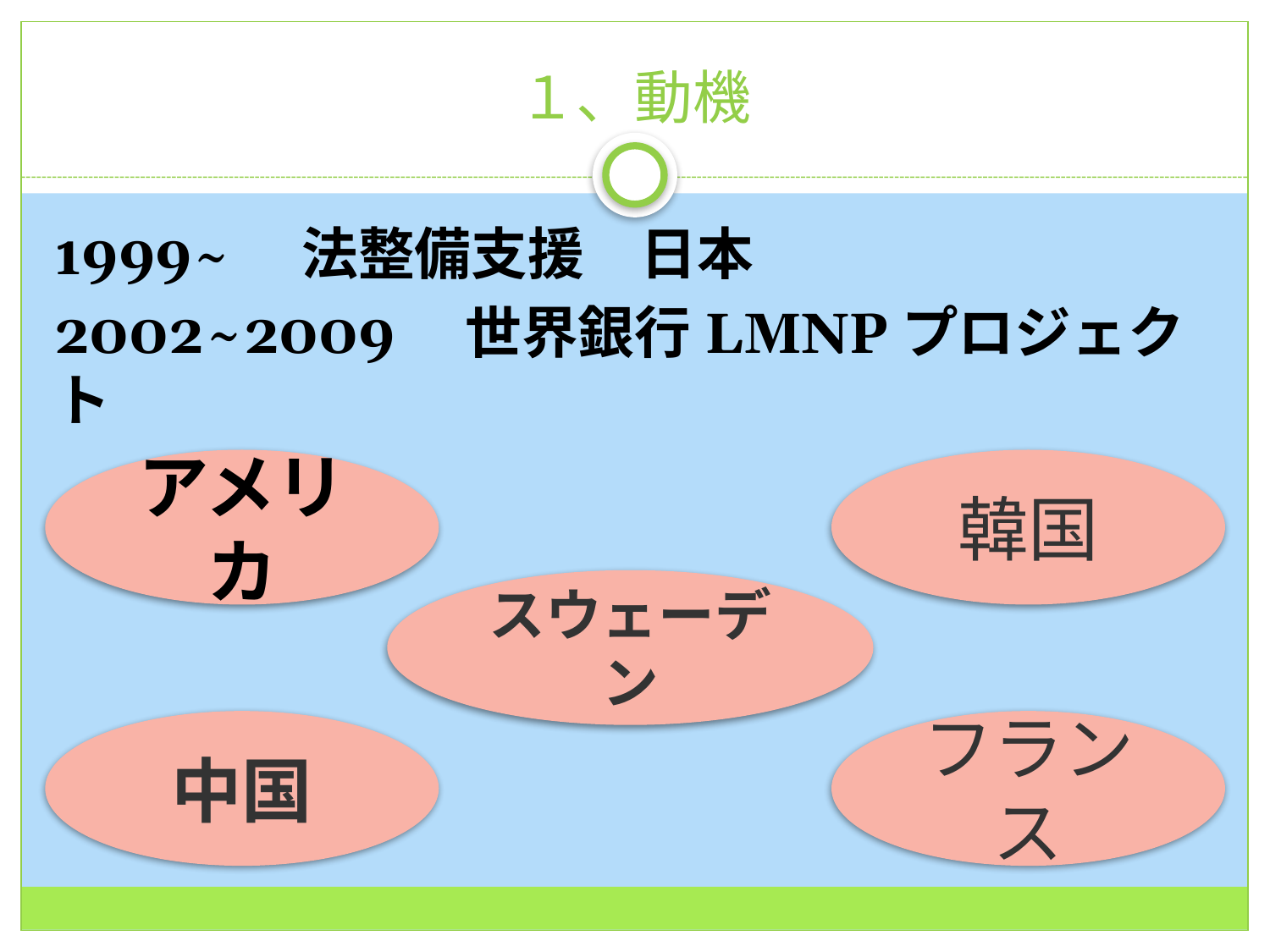

# １、動機
1999~　法整備支援　日本
2002~2009　世界銀行LMNPプロジェクト

アメリカ
韓国
スウェーデン
中国
フランス